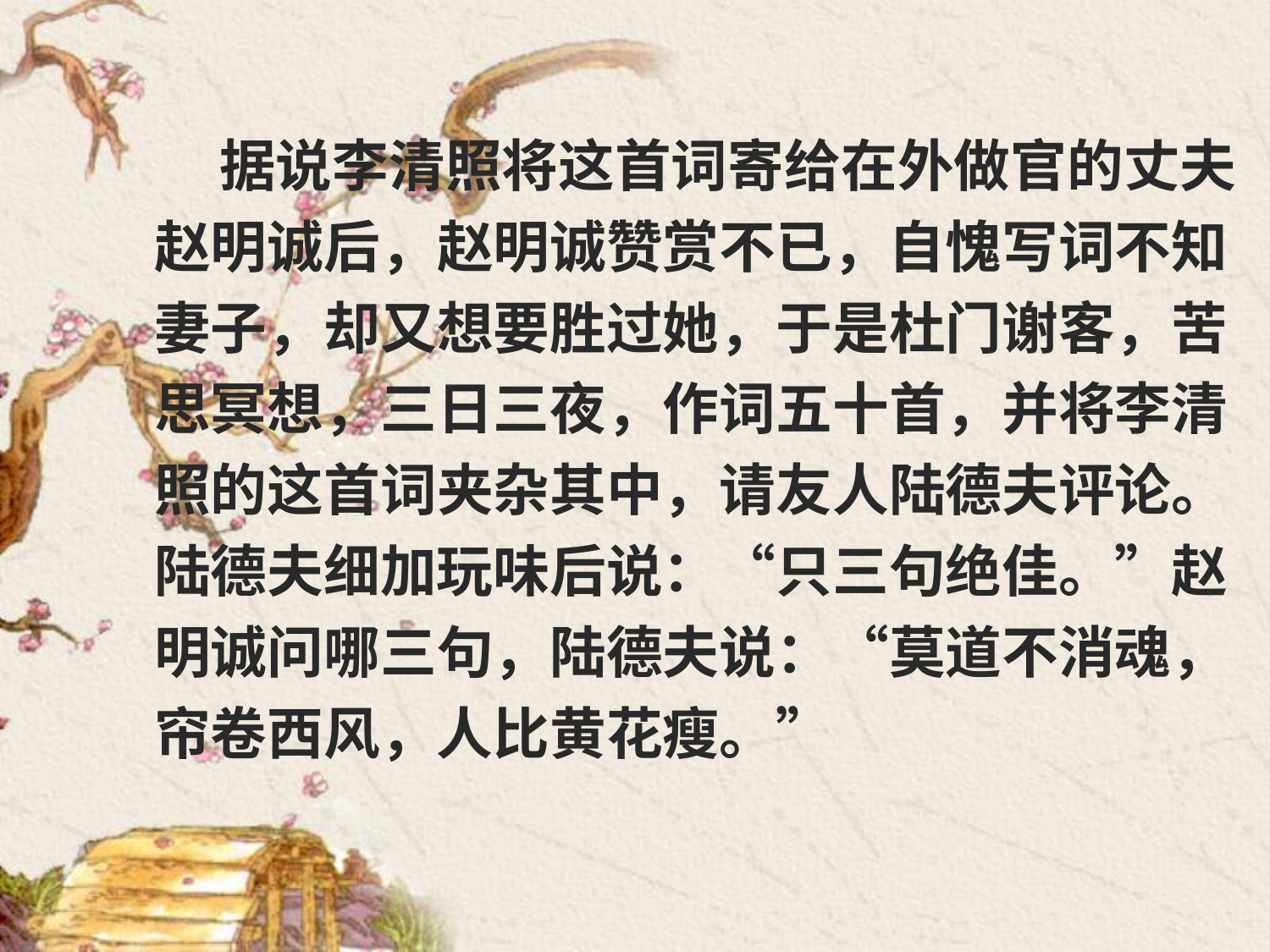

# 据说李清照将这首词寄给在外做官的丈夫赵明诚后，赵明诚赞赏不已，自愧写词不知妻子，却又想要胜过她，于是杜门谢客，苦思冥想，三日三夜，作词五十首，并将李清照的这首词夹杂其中，请友人陆德夫评论。陆德夫细加玩味后说：“只三句绝佳。”赵明诚问哪三句，陆德夫说：“莫道不消魂，帘卷西风，人比黄花瘦。”